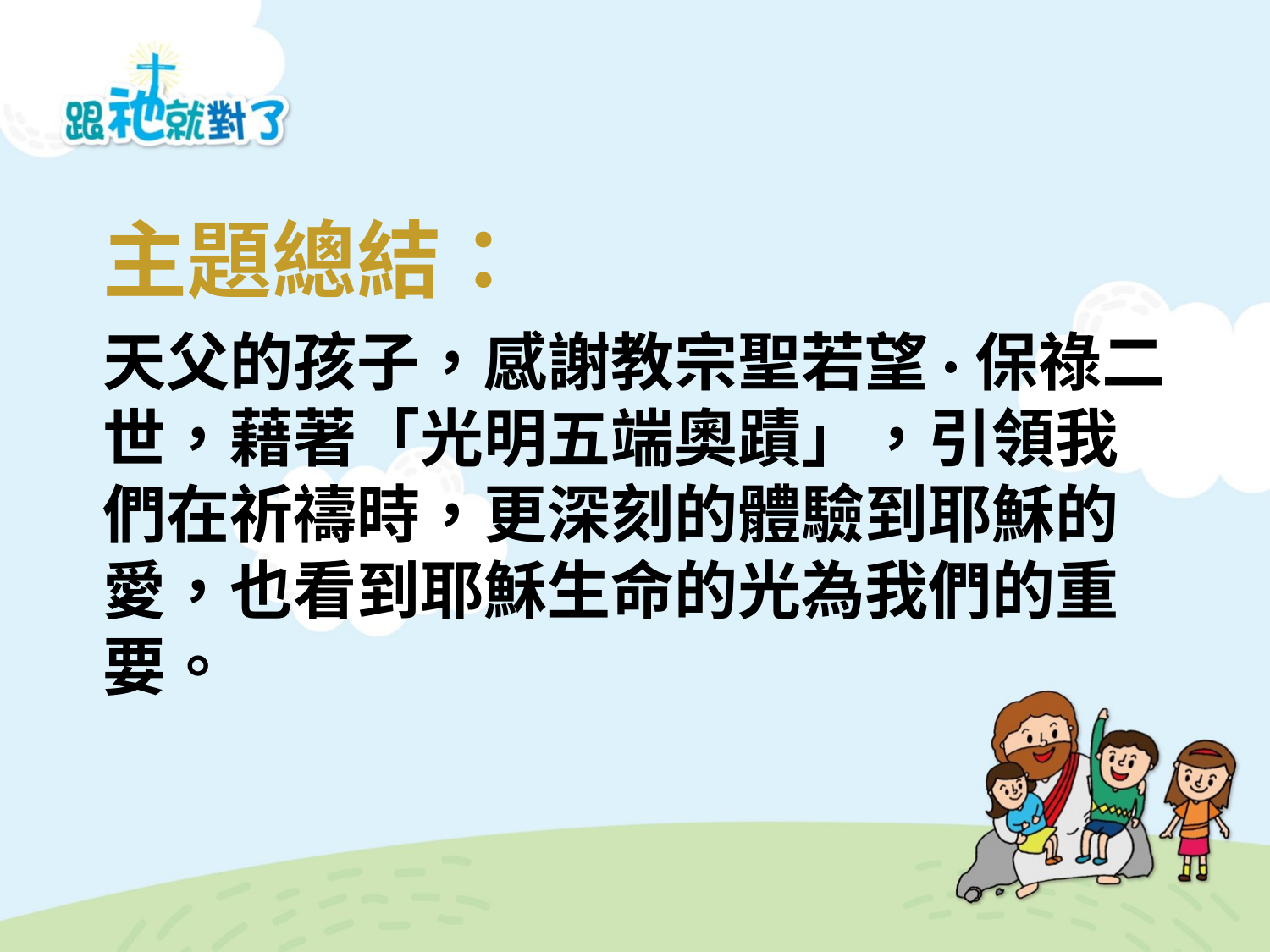

主題總結：
天父的孩子，感謝教宗聖若望·保祿二世，藉著「光明五端奧蹟」，引領我們在祈禱時，更深刻的體驗到耶穌的愛，也看到耶穌生命的光為我們的重要。